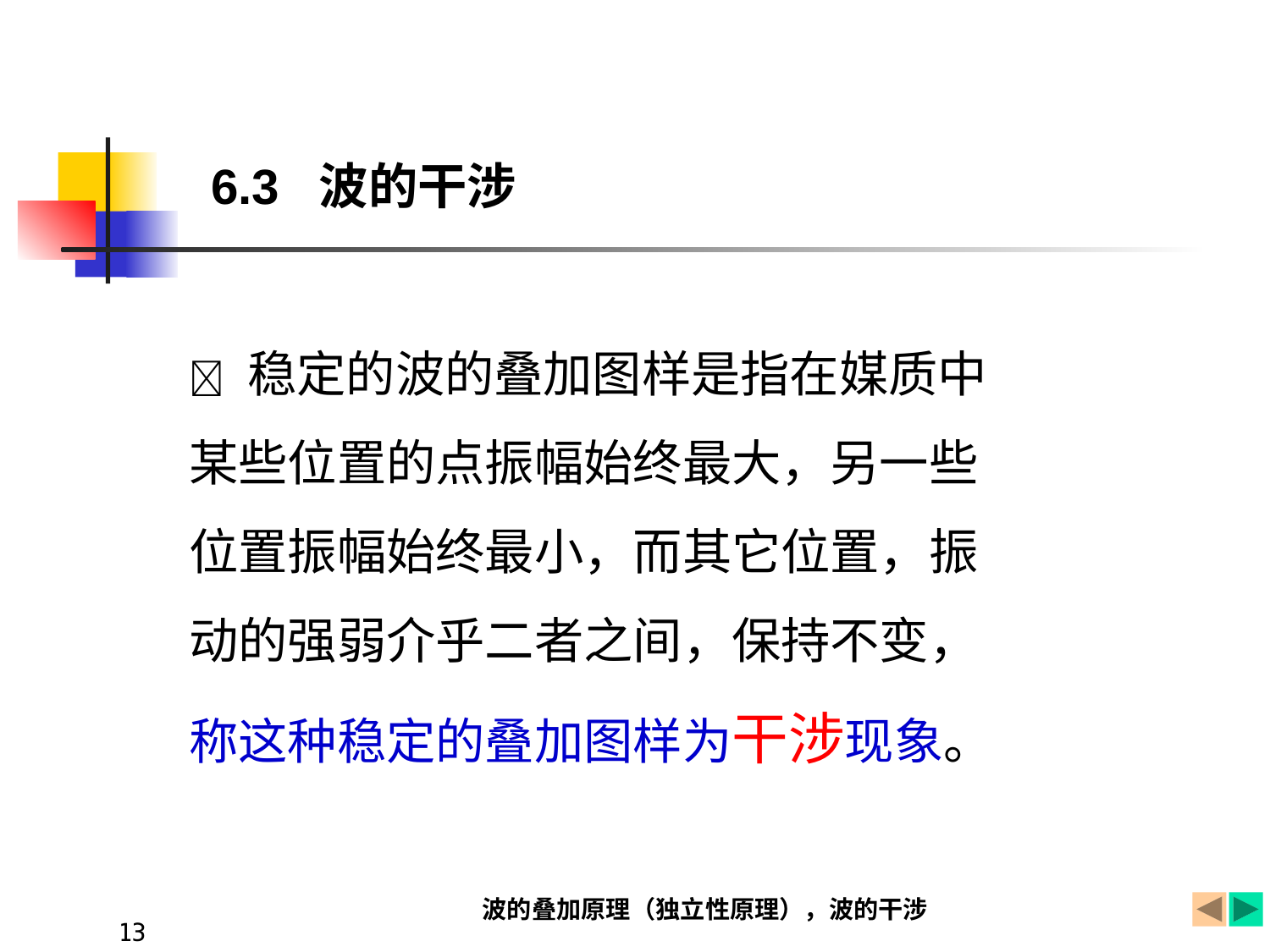

6.3  波的干涉
♦ 稳定的波的叠加图样是指在媒质中
某些位置的点振幅始终最大，另一些
位置振幅始终最小，而其它位置，振
动的强弱介乎二者之间，保持不变，
称这种稳定的叠加图样为干涉现象。
波的叠加原理（独立性原理），波的干涉
13